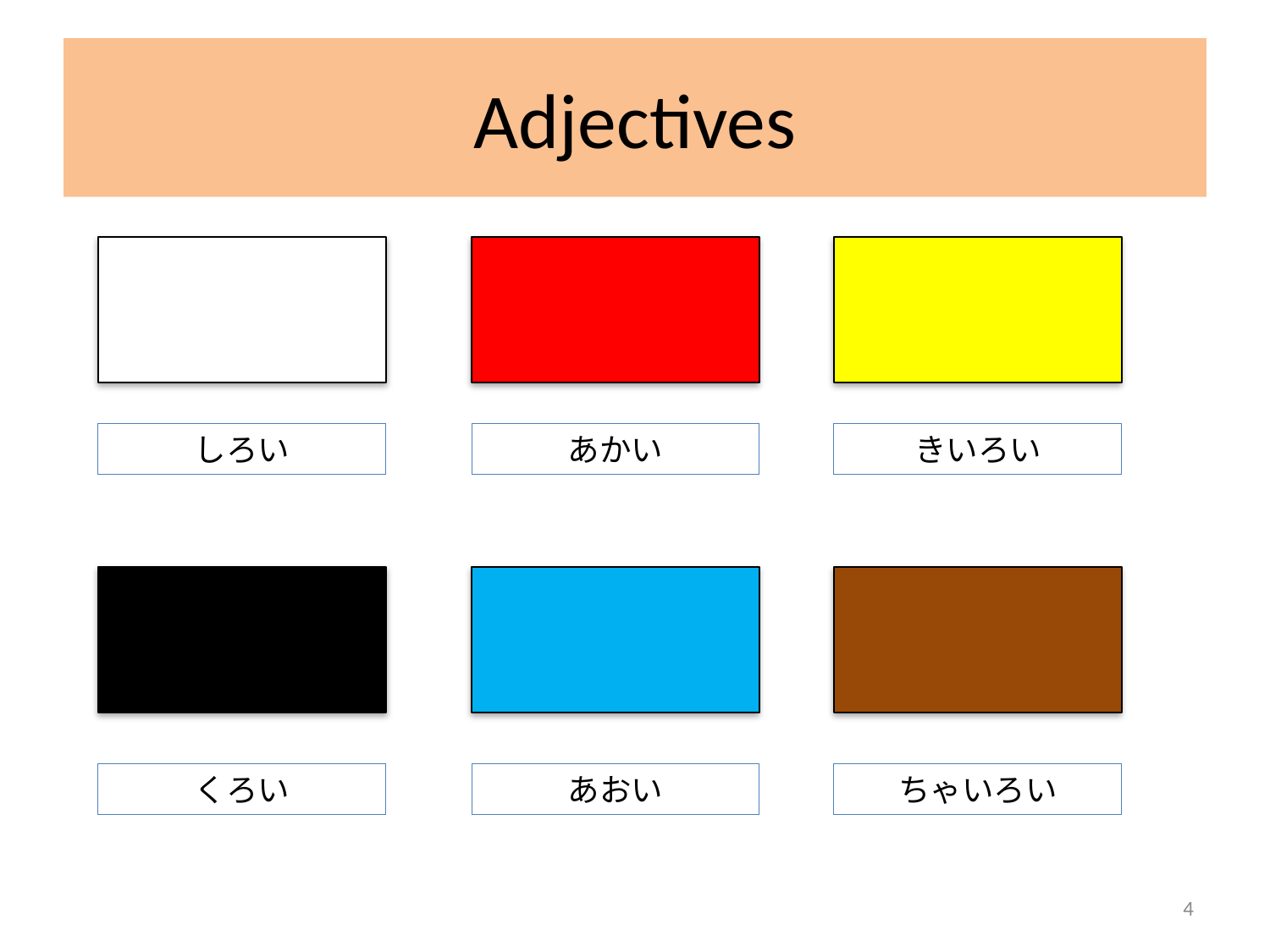

# Adjectives

しろい
あかい
きいろい

くろい
あおい
ちゃいろい
4